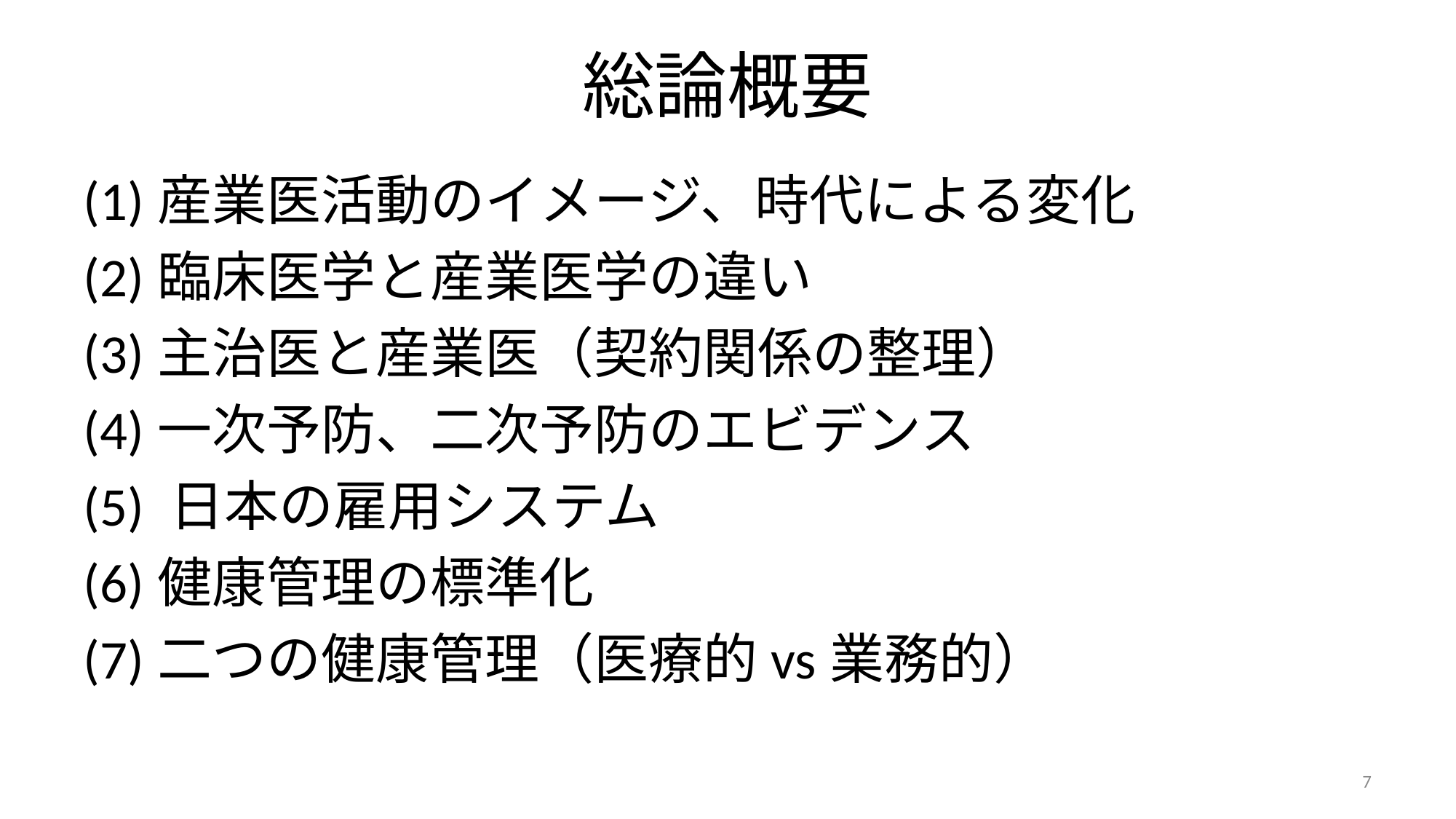

# 総論概要
(1)産業医活動のイメージ、時代による変化
(2)臨床医学と産業医学の違い
(3)主治医と産業医（契約関係の整理）
(4)一次予防、二次予防のエビデンス
(5) 日本の雇用システム
(6)健康管理の標準化
(7)二つの健康管理（医療的vs業務的）
7